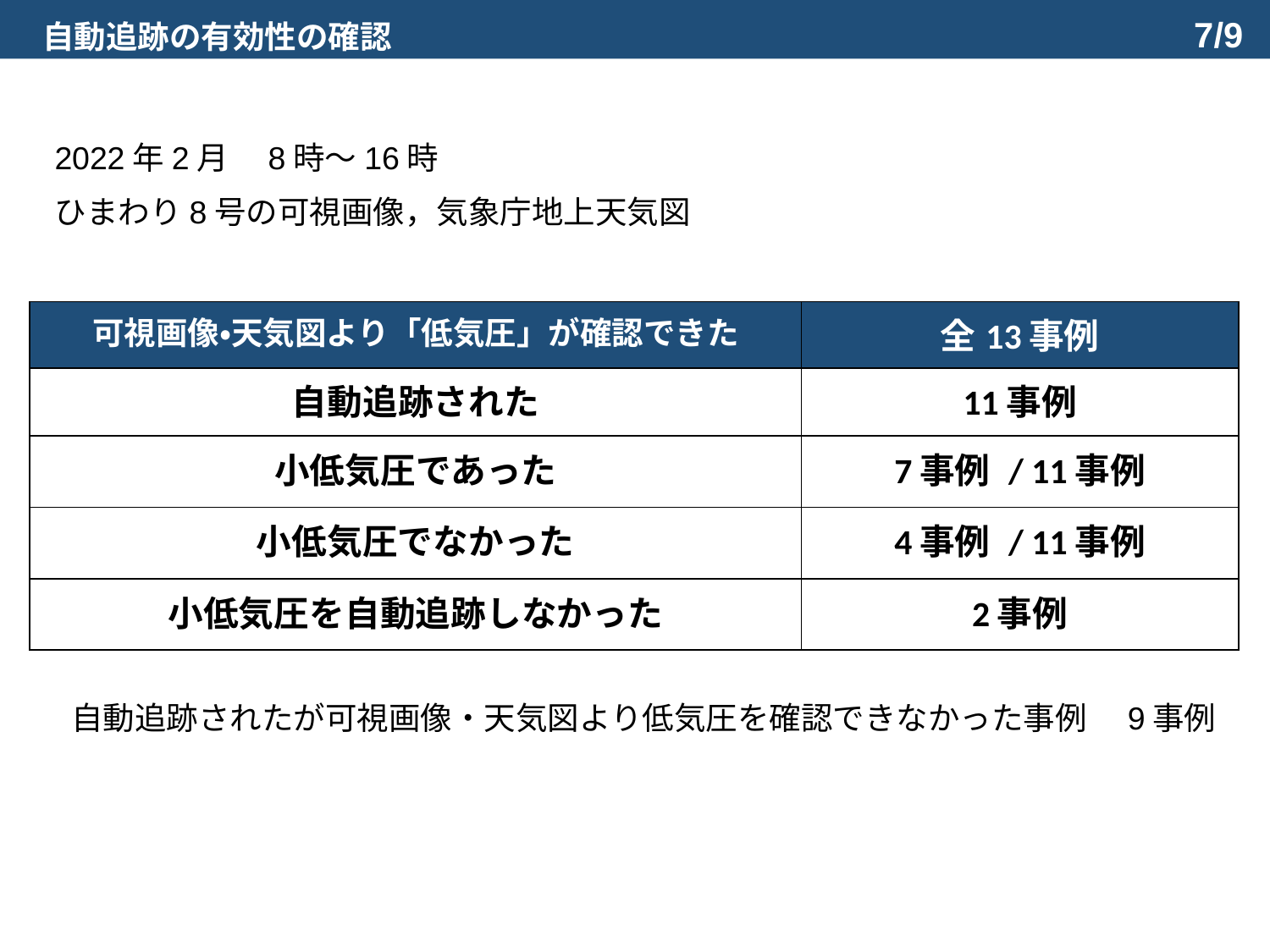

# 自動追跡の有効性の確認
2022年2月　8時～16時
ひまわり8号の可視画像，気象庁地上天気図
| 可視画像・天気図より「低気圧」が確認できた | 全13事例 |
| --- | --- |
| 自動追跡された | 11事例 |
| 小低気圧であった | 7事例 / 11事例 |
| 小低気圧でなかった | 4事例 / 11事例 |
| 小低気圧を自動追跡しなかった | 2事例 |
自動追跡されたが可視画像・天気図より低気圧を確認できなかった事例　9事例